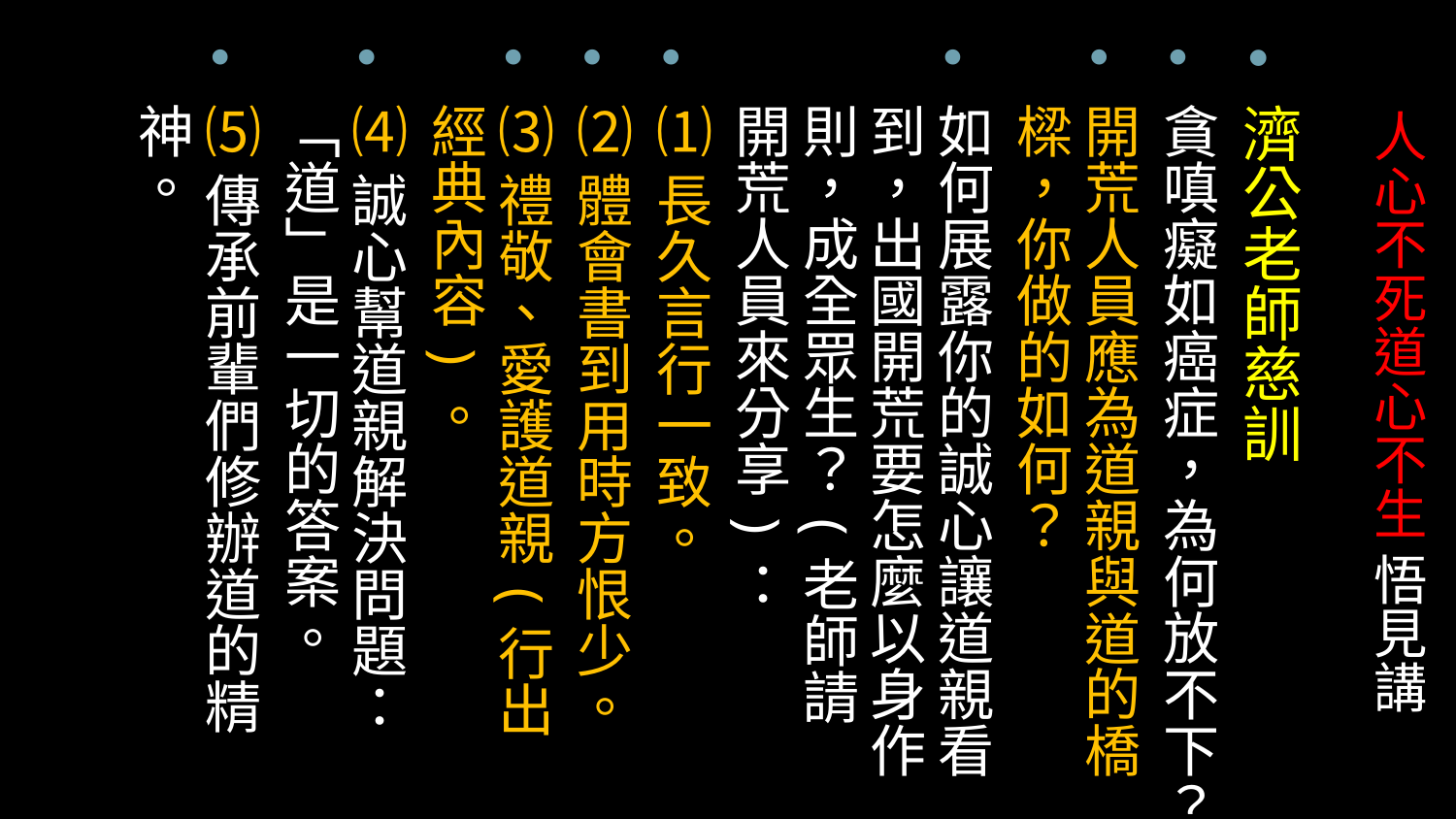

濟公老師慈訓
貪嗔癡如癌症，為何放不下？
開荒人員應為道親與道的橋樑，你做的如何？
如何展露你的誠心讓道親看到，出國開荒要怎麼以身作則，成全眾生？(老師請開荒人員來分享)：
⑴長久言行一致。
⑵體會書到用時方恨少。
⑶禮敬、愛護道親(行出經典內容)。
⑷誠心幫道親解決問題：「道」是一切的答案。
⑸傳承前輩們修辦道的精神。

# 人心不死道心不生 悟見講